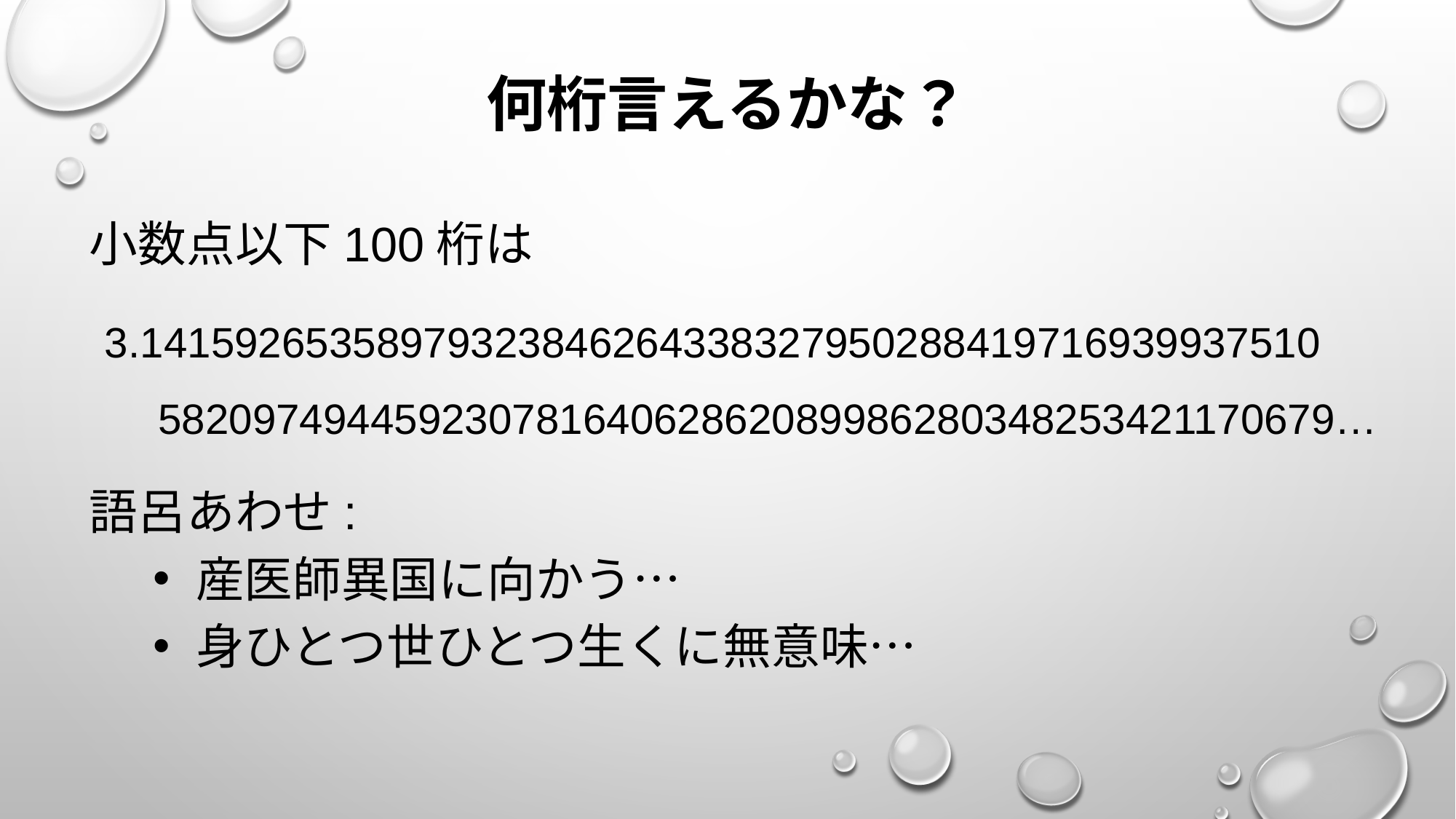

# 何桁言えるかな？
小数点以下100桁は
  3.14159265358979323846264338327950288419716939937510
　　58209749445923078164062862089986280348253421170679…
語呂あわせ:
産医師異国に向かう…
身ひとつ世ひとつ生くに無意味…